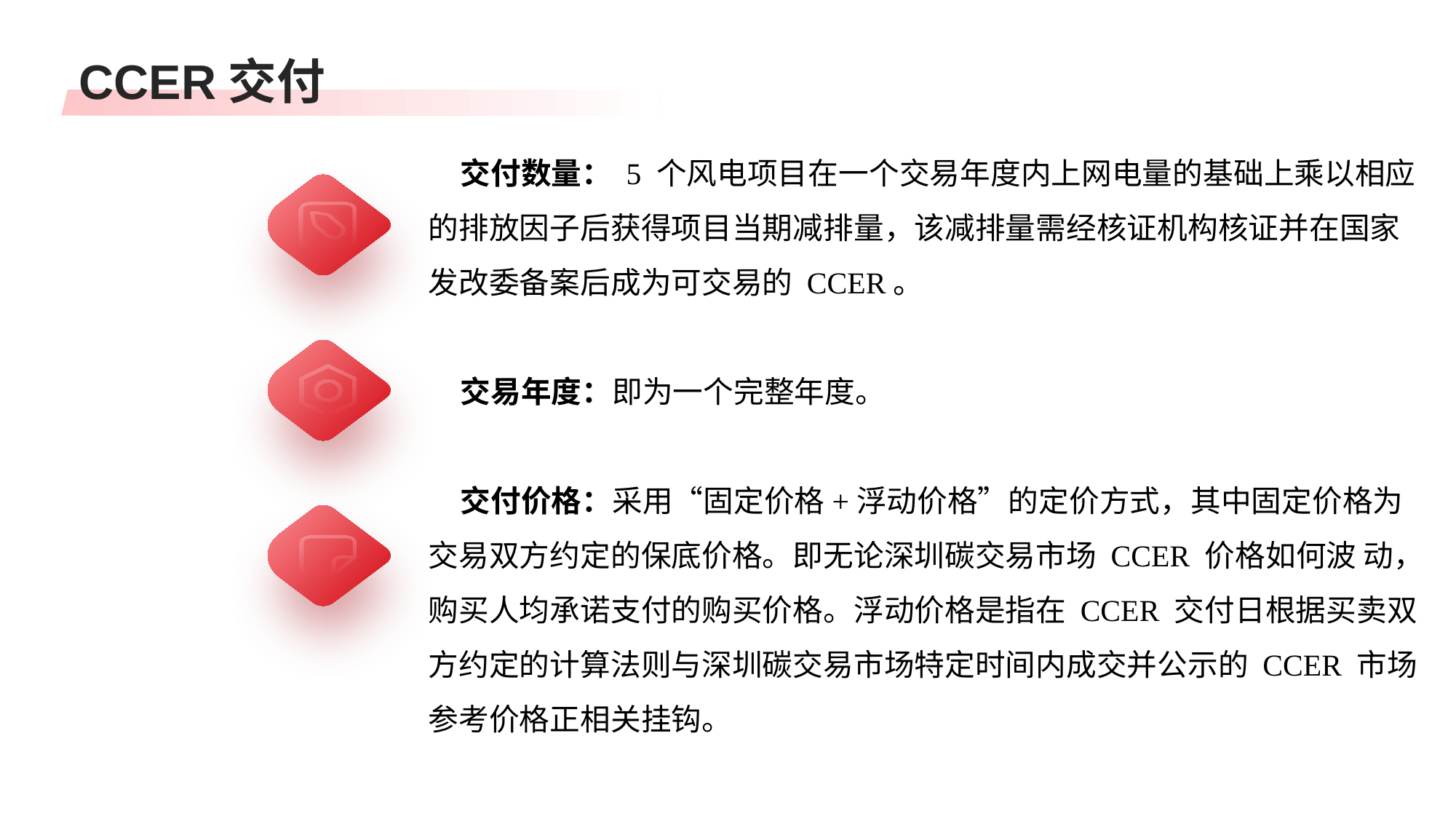

CCER交付

交付数量： 5 个风电项目在一个交易年度内上网电量的基础上乘以相应的排放因子后获得项目当期减排量，该减排量需经核证机构核证并在国家发改委备案后成为可交易的 CCER。

交易年度：即为一个完整年度。

交付价格：采用“固定价格+浮动价格”的定价方式，其中固定价格为交易双方约定的保底价格。即无论深圳碳交易市场 CCER 价格如何波 动，购买人均承诺支付的购买价格。浮动价格是指在 CCER 交付日根据买卖双方约定的计算法则与深圳碳交易市场特定时间内成交并公示的 CCER 市场参考价格正相关挂钩。